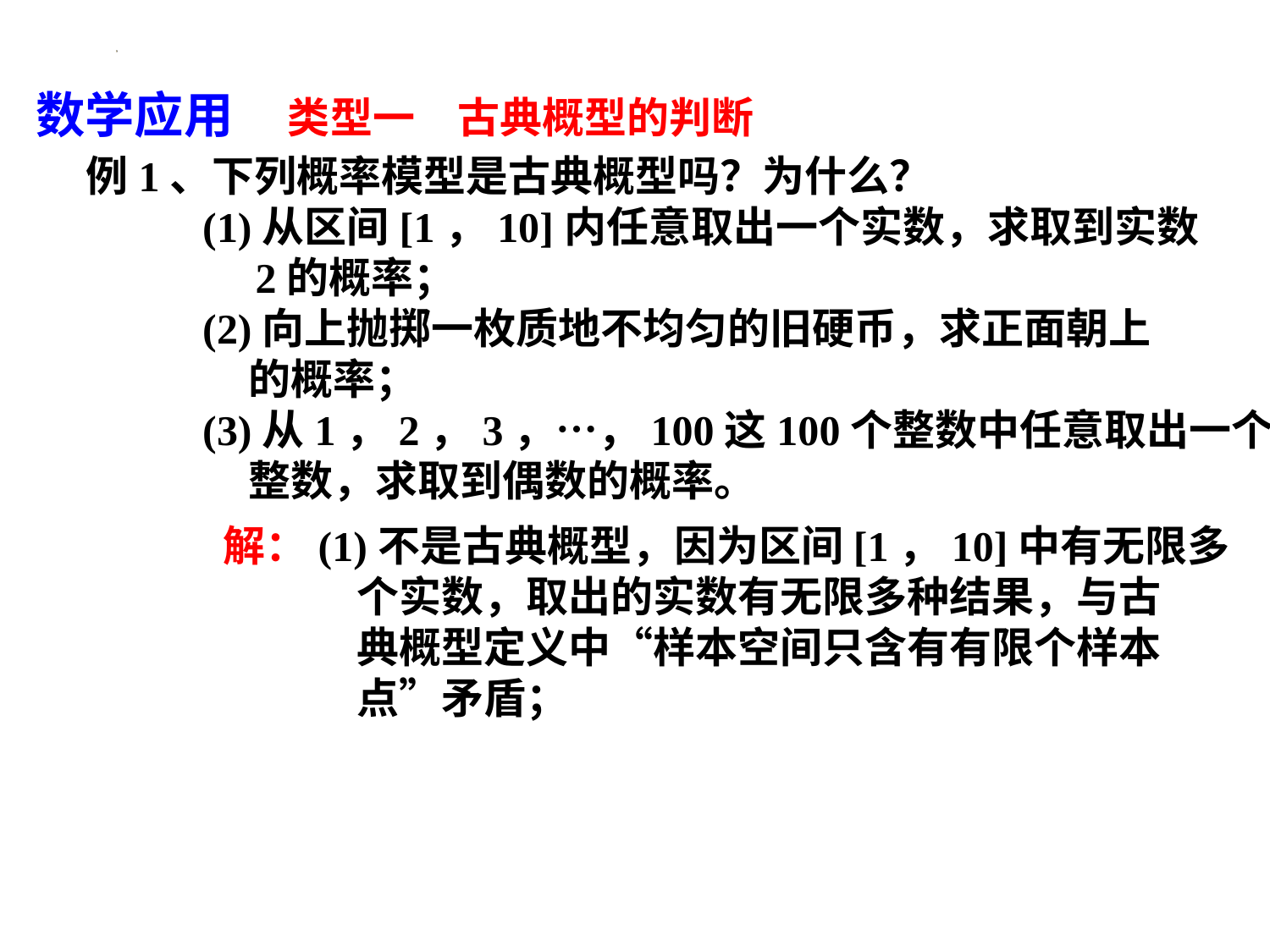

数学应用
类型一　古典概型的判断
例1、下列概率模型是古典概型吗？为什么？
           (1)从区间[1，10]内任意取出一个实数，求取到实数
                2的概率；
           (2)向上抛掷一枚质地不均匀的旧硬币，求正面朝上
                的概率；
           (3)从1，2，3，…，100这100个整数中任意取出一个
                整数，求取到偶数的概率。
解：(1)不是古典概型，因为区间[1，10]中有无限多
             个实数，取出的实数有无限多种结果，与古
             典概型定义中“样本空间只含有有限个样本
             点”矛盾；